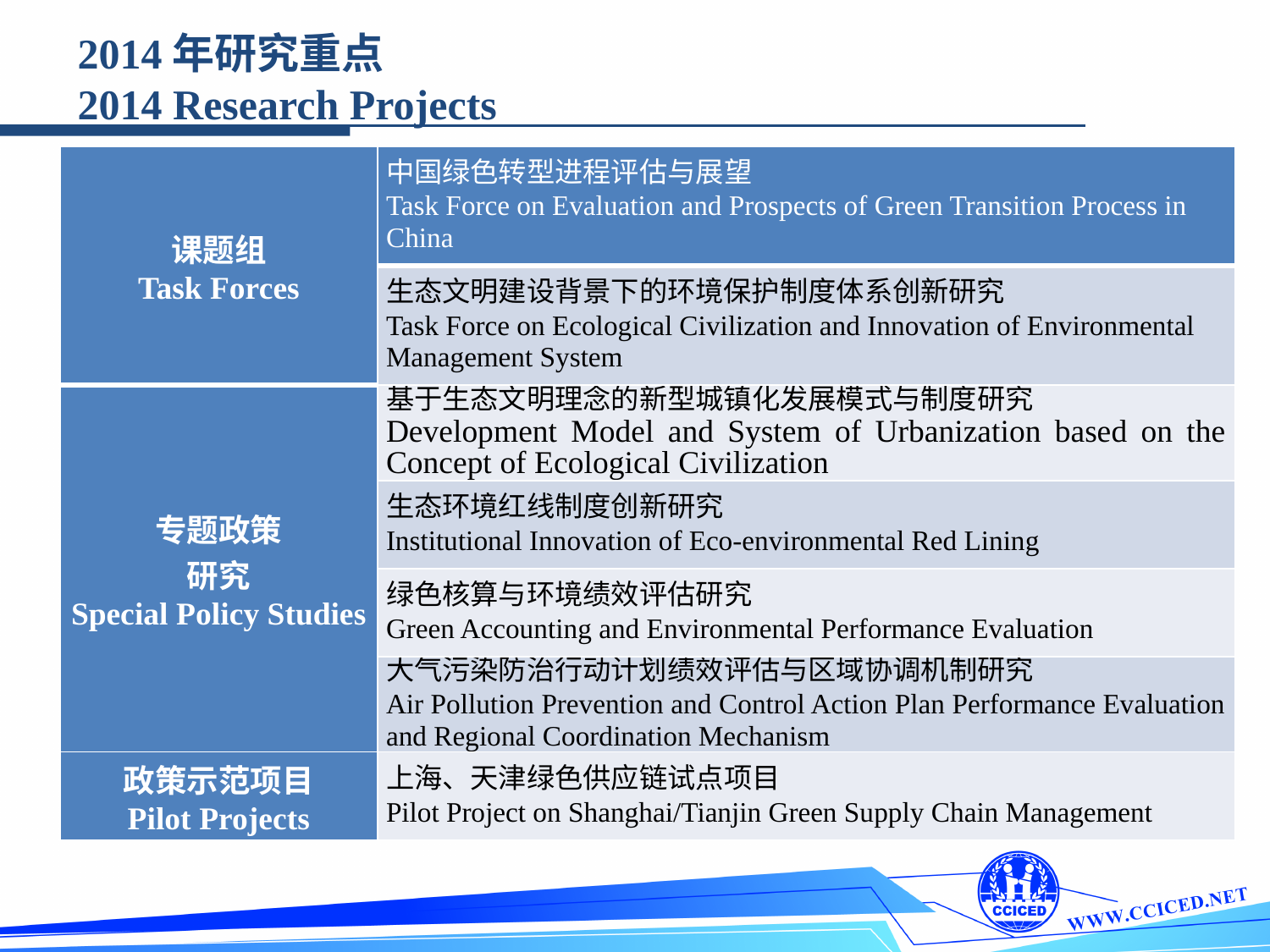

2014年研究重点
2014 Research Projects
| 课题组 Task Forces | 中国绿色转型进程评估与展望 Task Force on Evaluation and Prospects of Green Transition Process in China |
| --- | --- |
|  | 生态文明建设背景下的环境保护制度体系创新研究 Task Force on Ecological Civilization and Innovation of Environmental Management System |
| 专题政策 研究 Special Policy Studies | 基于生态文明理念的新型城镇化发展模式与制度研究 Development Model and System of Urbanization based on the Concept of Ecological Civilization |
|  | 生态环境红线制度创新研究 Institutional Innovation of Eco-environmental Red Lining |
|  | 绿色核算与环境绩效评估研究 Green Accounting and Environmental Performance Evaluation |
|  | 大气污染防治行动计划绩效评估与区域协调机制研究 Air Pollution Prevention and Control Action Plan Performance Evaluation and Regional Coordination Mechanism |
| 政策示范项目 Pilot Projects | 上海、天津绿色供应链试点项目 Pilot Project on Shanghai/Tianjin Green Supply Chain Management |